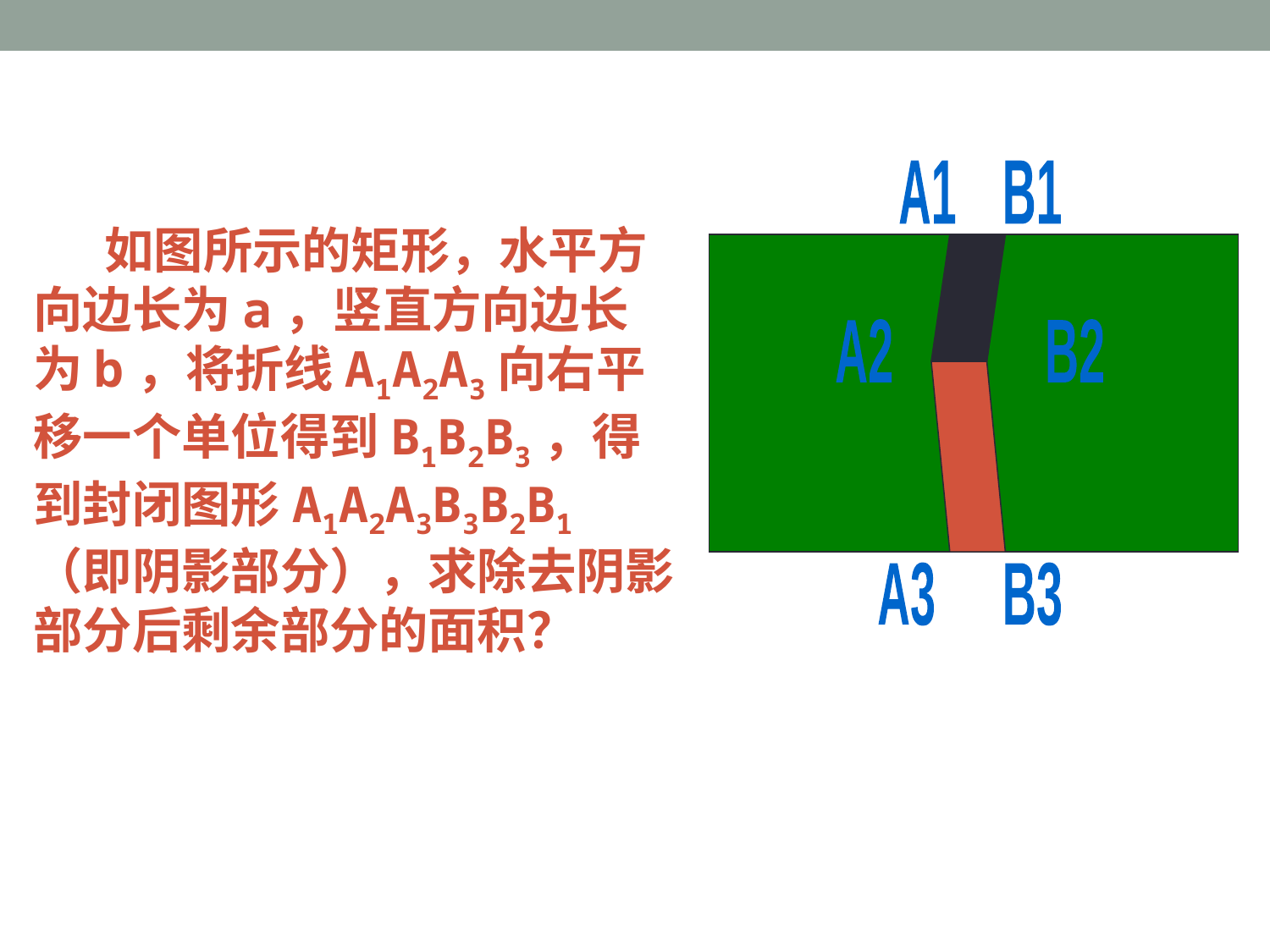

A1
B1

A2
B2

A3
B3
        如图所示的矩形，水平方向边长为a，竖直方向边长为b，将折线A1A2A3向右平移一个单位得到B1B2B3，得到封闭图形A1A2A3B3B2B1（即阴影部分），求除去阴影部分后剩余部分的面积？